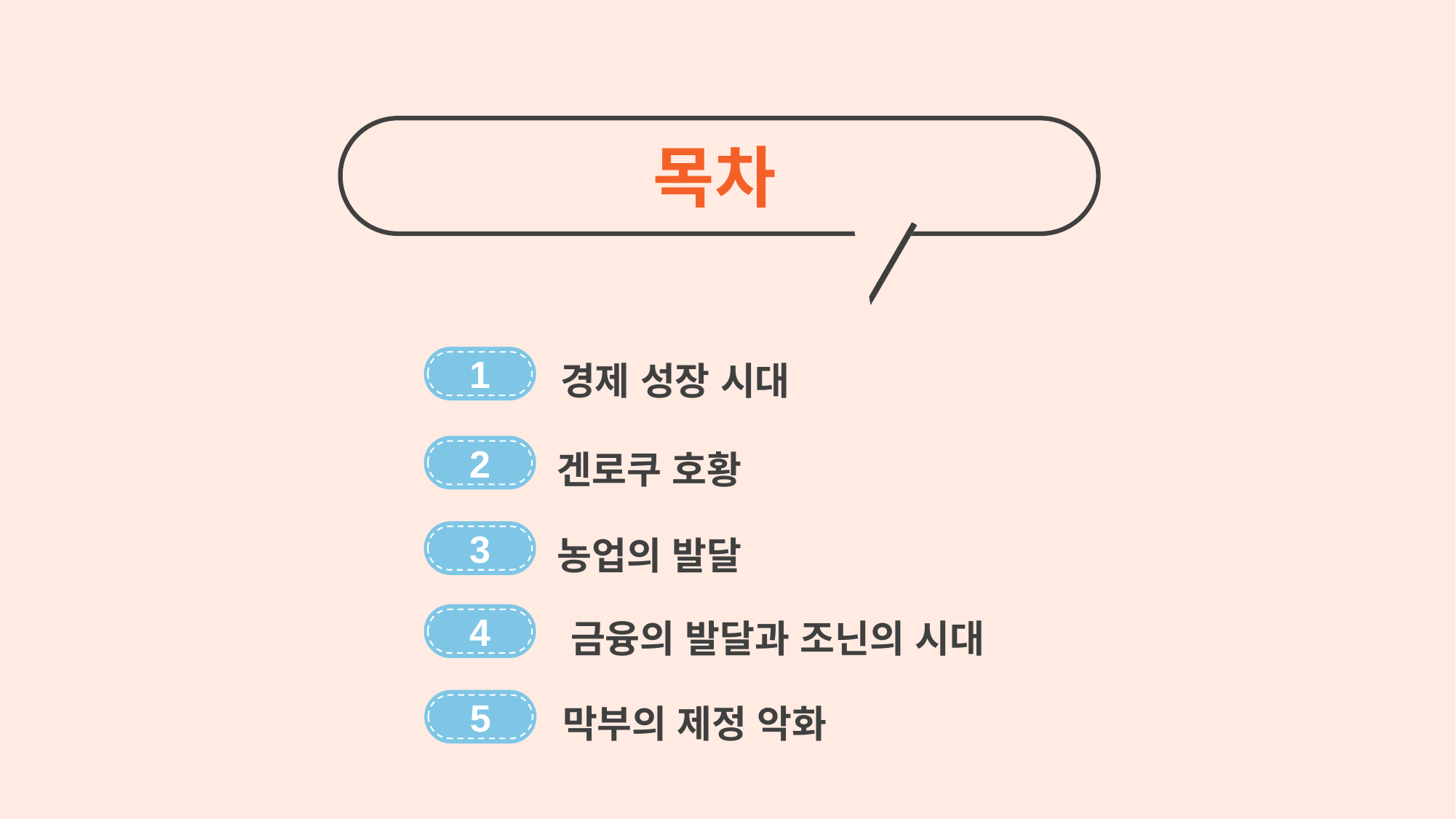

목차
1

경제 성장 시대
2

겐로쿠 호황
3

농업의 발달
4

금융의 발달과 조닌의 시대
5

막부의 제정 악화